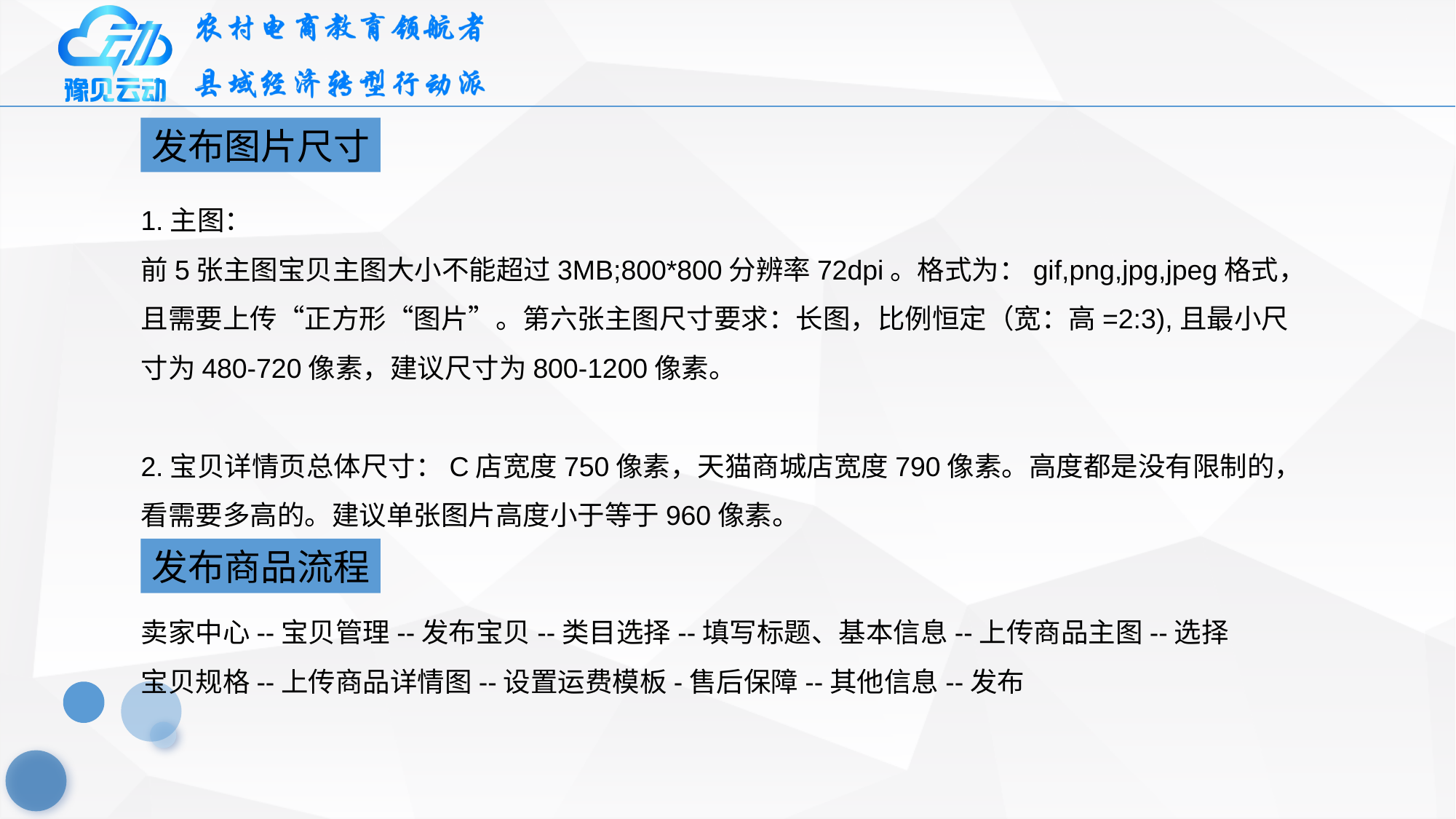

发布图片尺寸
1.主图：
前5张主图宝贝主图大小不能超过3MB;800*800分辨率72dpi。格式为：gif,png,jpg,jpeg格式，且需要上传“正方形“图片”。第六张主图尺寸要求：长图，比例恒定（宽：高=2:3),且最小尺寸为480-720像素，建议尺寸为800-1200像素。

2.宝贝详情页总体尺寸：C店宽度750像素，天猫商城店宽度790像素。高度都是没有限制的，看需要多高的。建议单张图片高度小于等于960像素。
发布商品流程
卖家中心--宝贝管理--发布宝贝--类目选择--填写标题、基本信息--上传商品主图--选择宝贝规格--上传商品详情图--设置运费模板-售后保障--其他信息--发布